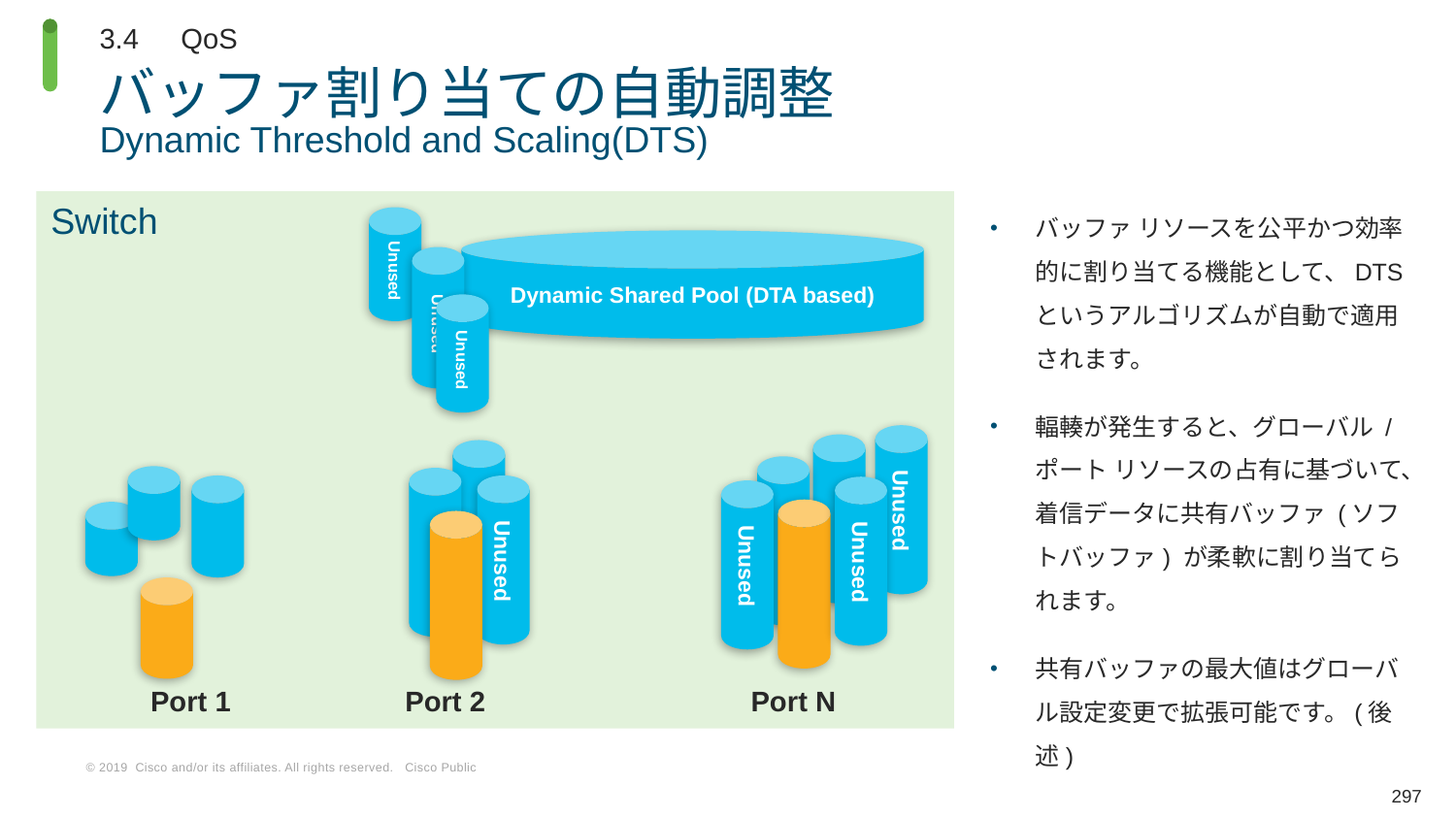

3.4　QoS
# バッファ割り当ての自動調整 Dynamic Threshold and Scaling(DTS)
Switch
バッファ リソースを公平かつ効率的に割り当てる機能として、DTS というアルゴリズムが自動で適用されます。
輻輳が発生すると、グローバル / ポート リソースの占有に基づいて、着信データに共有バッファ (ソフトバッファ) が柔軟に割り当てられます。
共有バッファの最大値はグローバル設定変更で拡張可能です。(後述)

Unused
Dynamic Shared Pool (DTA based)
Unused
Unused
Unused

Unused
Unused
Unused

Port 1
Port 2
Port N
297